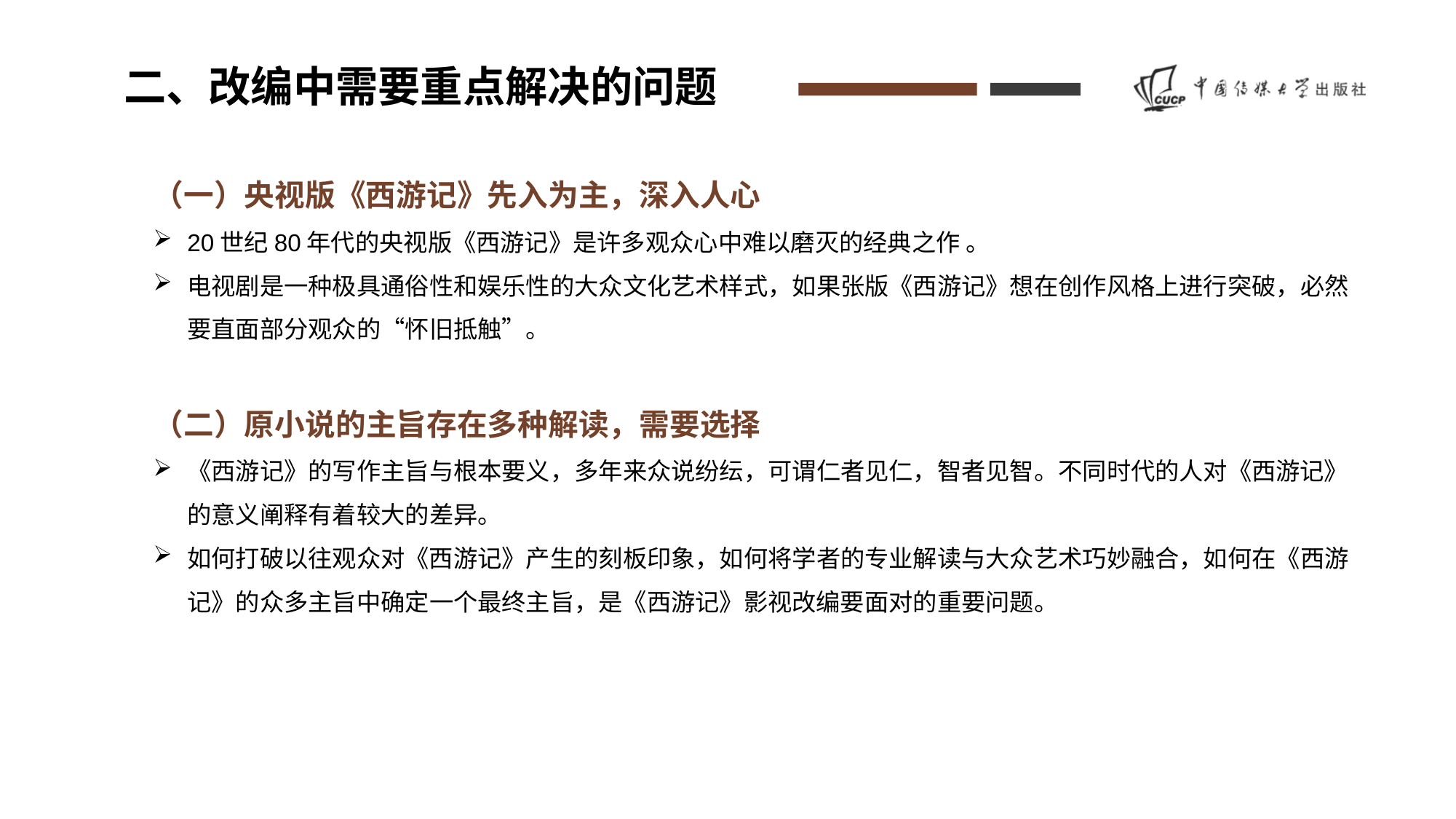

二、改编中需要重点解决的问题

（一）央视版《西游记》先入为主，深入人心
20世纪80年代的央视版《西游记》是许多观众心中难以磨灭的经典之作 。
电视剧是一种极具通俗性和娱乐性的大众文化艺术样式，如果张版《西游记》想在创作风格上进行突破，必然要直面部分观众的“怀旧抵触”。

（二）原小说的主旨存在多种解读，需要选择
《西游记》的写作主旨与根本要义，多年来众说纷纭，可谓仁者见仁，智者见智。不同时代的人对《西游记》的意义阐释有着较大的差异。
如何打破以往观众对《西游记》产生的刻板印象，如何将学者的专业解读与大众艺术巧妙融合，如何在《西游记》的众多主旨中确定一个最终主旨，是《西游记》影视改编要面对的重要问题。